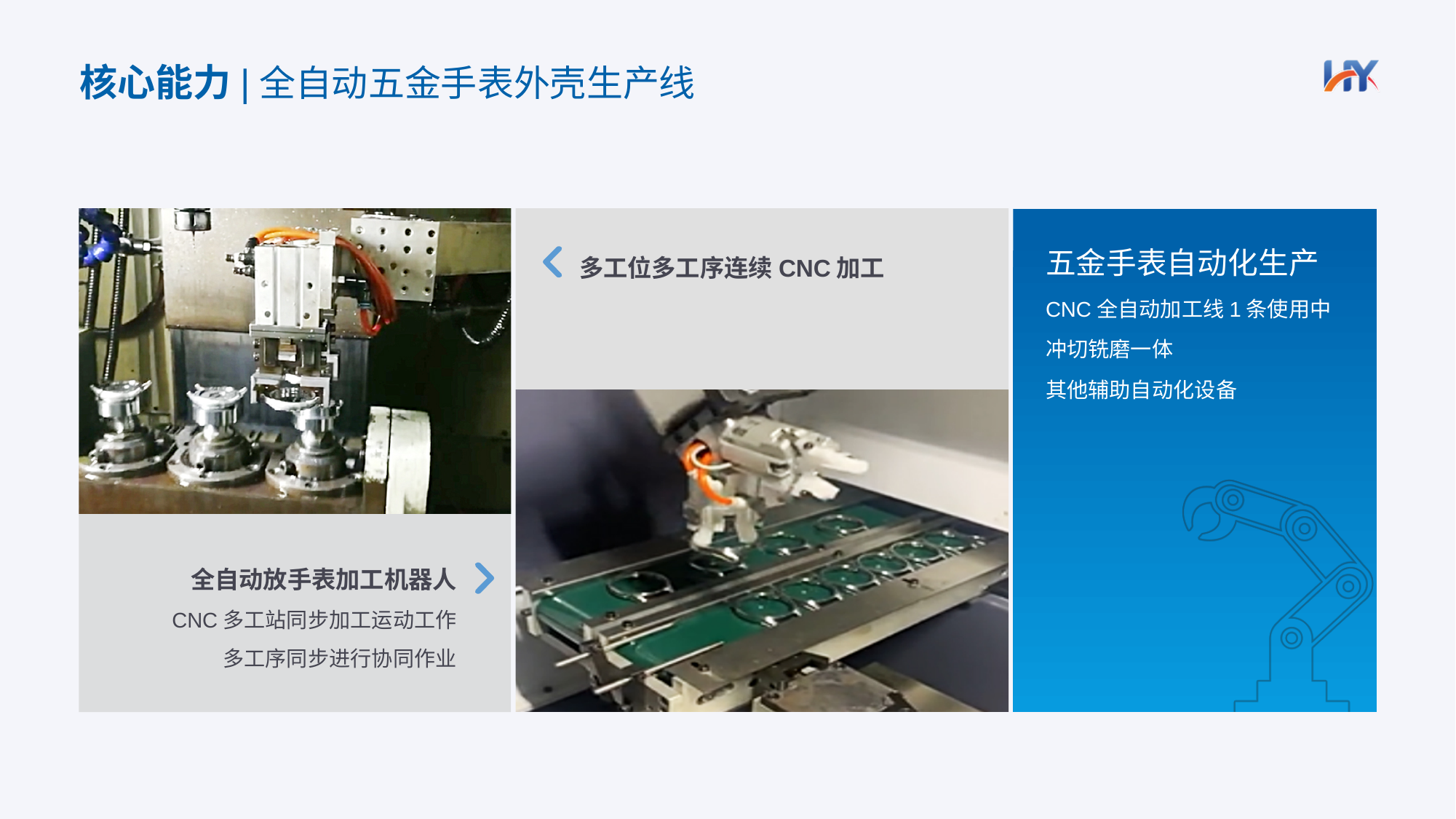

核心能力|全自动五金手表外壳生产线

五金手表自动化生产
CNC全自动加工线1条使用中
冲切铣磨一体
其他辅助自动化设备

多工位多工序连续CNC加工

全自动放手表加工机器人
CNC多工站同步加工运动工作
多工序同步进行协同作业